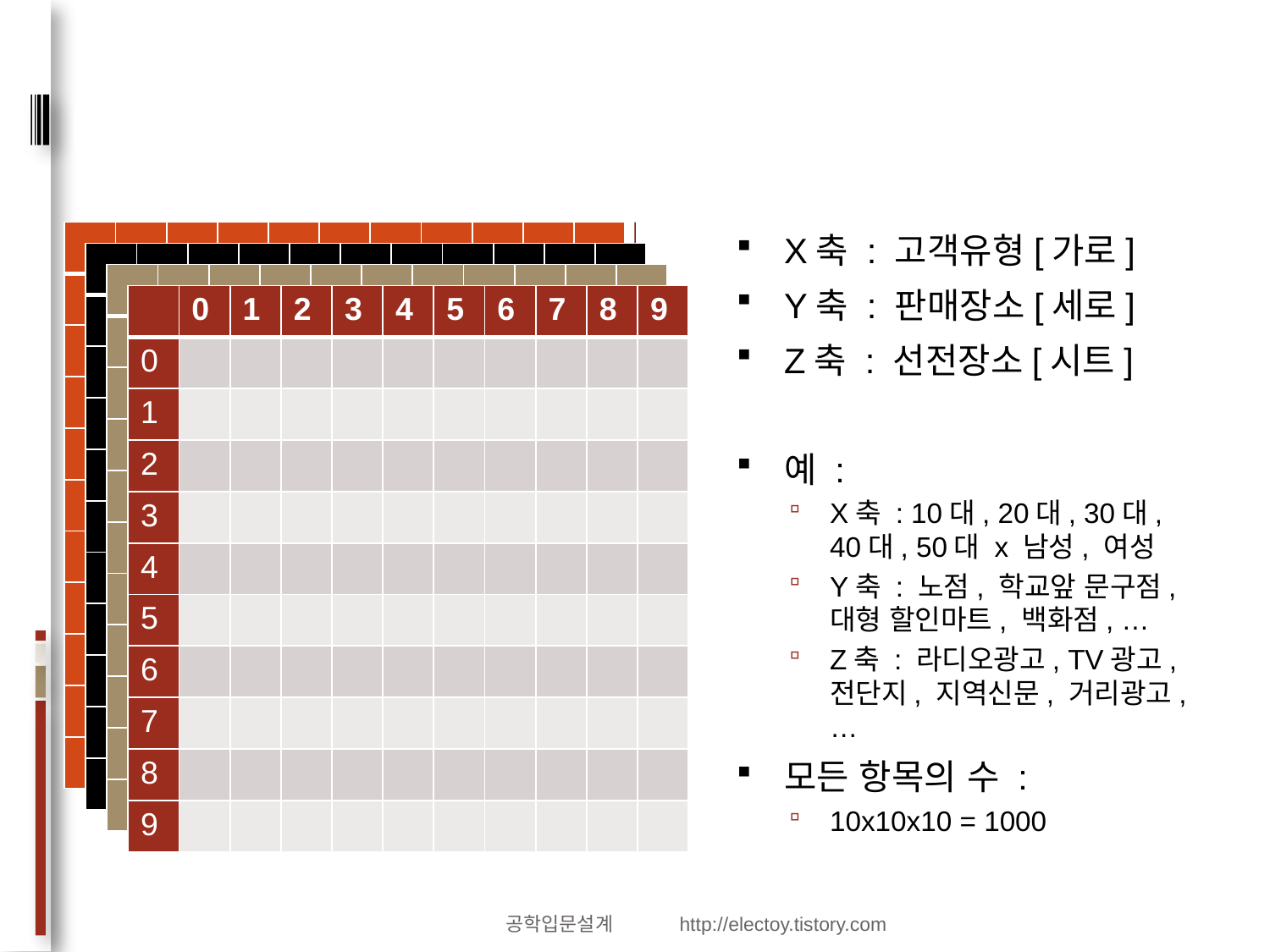

#
|  |  |  |  |  |  |  |  |  |  |  |
| --- | --- | --- | --- | --- | --- | --- | --- | --- | --- | --- |
|  |  |  |  |  |  |  |  |  |  |  |
|  |  |  |  |  |  |  |  |  |  |  |
|  |  |  |  |  |  |  |  |  |  |  |
|  |  |  |  |  |  |  |  |  |  |  |
|  |  |  |  |  |  |  |  |  |  |  |
|  |  |  |  |  |  |  |  |  |  |  |
|  |  |  |  |  |  |  |  |  |  |  |
|  |  |  |  |  |  |  |  |  |  |  |
|  |  |  |  |  |  |  |  |  |  |  |
|  |  |  |  |  |  |  |  |  |  |  |
X축 : 고객유형[가로]
Y축 : 판매장소[세로]
Z축 : 선전장소[시트]

예 :
X축 : 10대, 20대, 30대, 40대, 50대 x 남성, 여성
Y축 : 노점, 학교앞 문구점, 대형 할인마트, 백화점, …
Z축 : 라디오광고, TV광고, 전단지, 지역신문, 거리광고, …
모든 항목의 수 :
10x10x10 = 1000

|  |  |  |  |  |  |  |  |  |  |  |
| --- | --- | --- | --- | --- | --- | --- | --- | --- | --- | --- |
|  |  |  |  |  |  |  |  |  |  |  |
|  |  |  |  |  |  |  |  |  |  |  |
|  |  |  |  |  |  |  |  |  |  |  |
|  |  |  |  |  |  |  |  |  |  |  |
|  |  |  |  |  |  |  |  |  |  |  |
|  |  |  |  |  |  |  |  |  |  |  |
|  |  |  |  |  |  |  |  |  |  |  |
|  |  |  |  |  |  |  |  |  |  |  |
|  |  |  |  |  |  |  |  |  |  |  |
|  |  |  |  |  |  |  |  |  |  |  |
|  |  |  |  |  |  |  |  |  |  |  |
| --- | --- | --- | --- | --- | --- | --- | --- | --- | --- | --- |
|  |  |  |  |  |  |  |  |  |  |  |
|  |  |  |  |  |  |  |  |  |  |  |
|  |  |  |  |  |  |  |  |  |  |  |
|  |  |  |  |  |  |  |  |  |  |  |
|  |  |  |  |  |  |  |  |  |  |  |
|  |  |  |  |  |  |  |  |  |  |  |
|  |  |  |  |  |  |  |  |  |  |  |
|  |  |  |  |  |  |  |  |  |  |  |
|  |  |  |  |  |  |  |  |  |  |  |
|  |  |  |  |  |  |  |  |  |  |  |
|  | 0 | 1 | 2 | 3 | 4 | 5 | 6 | 7 | 8 | 9 |
| --- | --- | --- | --- | --- | --- | --- | --- | --- | --- | --- |
| 0 |  |  |  |  |  |  |  |  |  |  |
| 1 |  |  |  |  |  |  |  |  |  |  |
| 2 |  |  |  |  |  |  |  |  |  |  |
| 3 |  |  |  |  |  |  |  |  |  |  |
| 4 |  |  |  |  |  |  |  |  |  |  |
| 5 |  |  |  |  |  |  |  |  |  |  |
| 6 |  |  |  |  |  |  |  |  |  |  |
| 7 |  |  |  |  |  |  |  |  |  |  |
| 8 |  |  |  |  |  |  |  |  |  |  |
| 9 |  |  |  |  |  |  |  |  |  |  |
공학입문설계          http://electoy.tistory.com